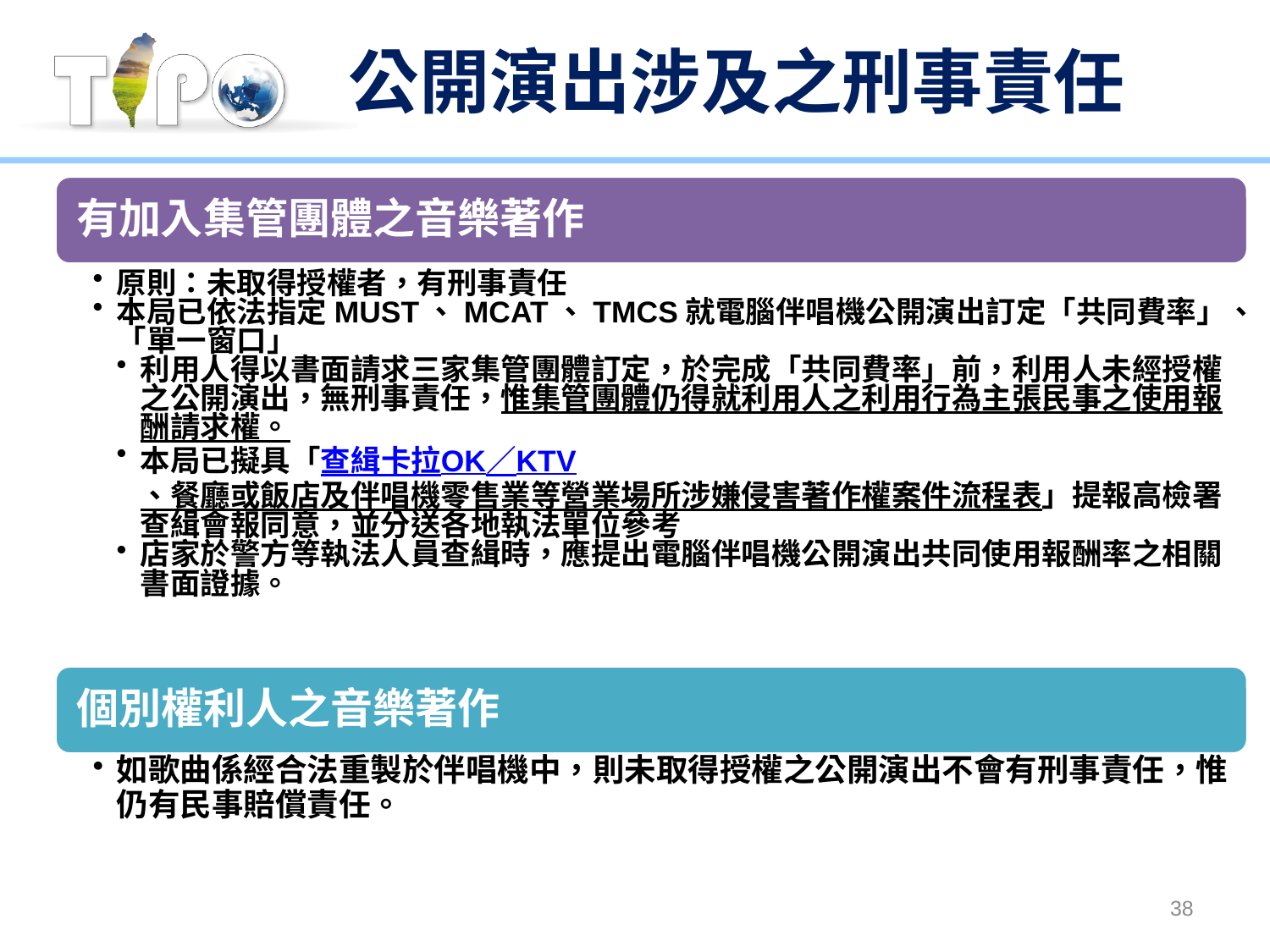

# 公開演出涉及之刑事責任
有加入集管團體之音樂著作
原則：未取得授權者，有刑事責任
本局已依法指定MUST、MCAT、TMCS就電腦伴唱機公開演出訂定「共同費率」、「單一窗口」
利用人得以書面請求三家集管團體訂定，於完成「共同費率」前，利用人未經授權之公開演出，無刑事責任，惟集管團體仍得就利用人之利用行為主張民事之使用報酬請求權。
本局已擬具「查緝卡拉OK／KTV、餐廳或飯店及伴唱機零售業等營業場所涉嫌侵害著作權案件流程表」提報高檢署查緝會報同意，並分送各地執法單位參考
店家於警方等執法人員查緝時，應提出電腦伴唱機公開演出共同使用報酬率之相關書面證據。
個別權利人之音樂著作
如歌曲係經合法重製於伴唱機中，則未取得授權之公開演出不會有刑事責任，惟仍有民事賠償責任。
38